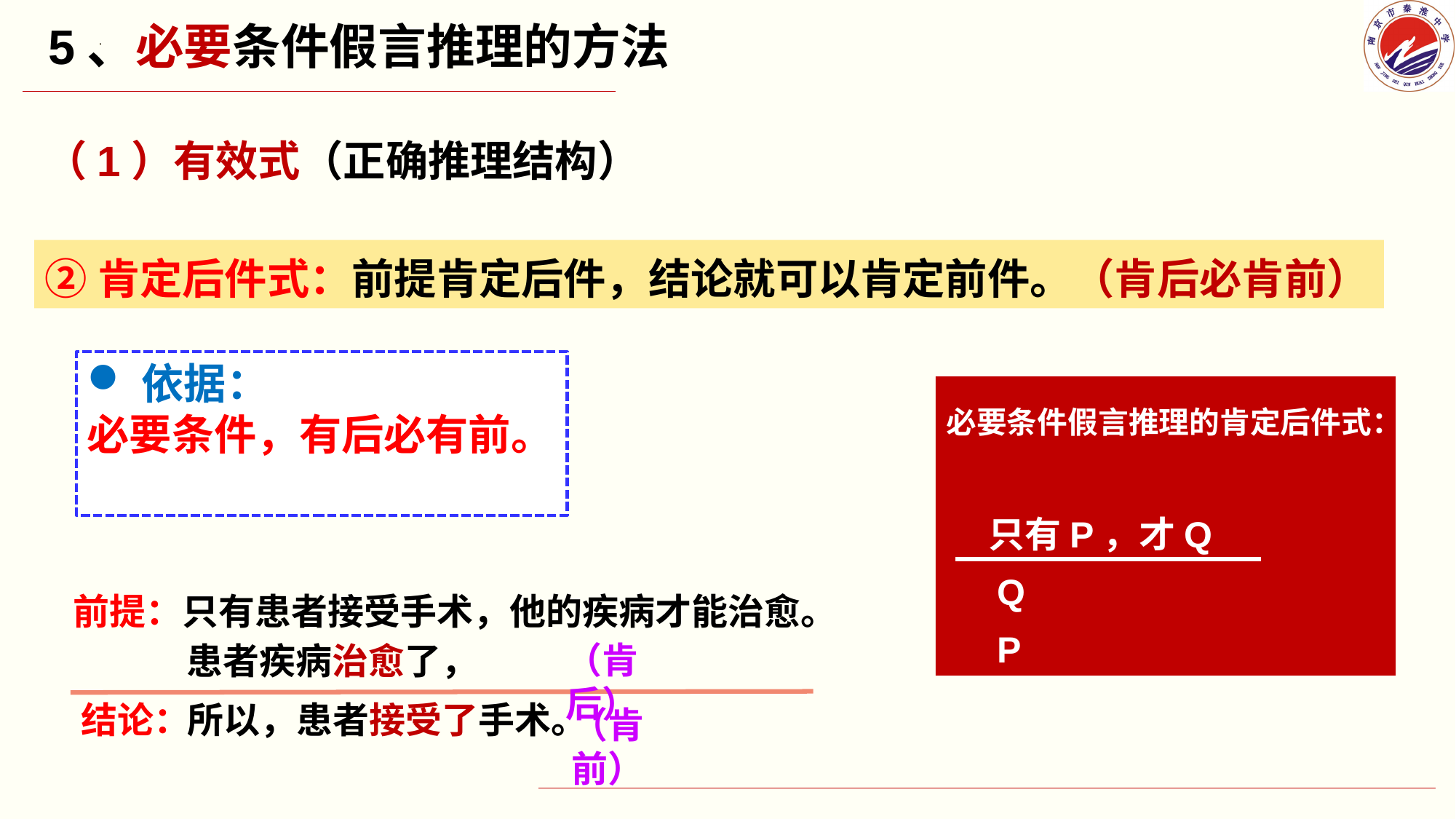

5、必要条件假言推理的方法
（1）有效式（正确推理结构）
②肯定后件式：前提肯定后件，结论就可以肯定前件。（肯后必肯前）
依据：
必要条件，有后必有前。
必要条件假言推理的肯定后件式：
     只有P，才Q
     Q
     P
前提：只有患者接受手术，他的疾病才能治愈。
（肯后）
患者疾病治愈了，
所以，患者接受了手术。
结论：
（肯前）